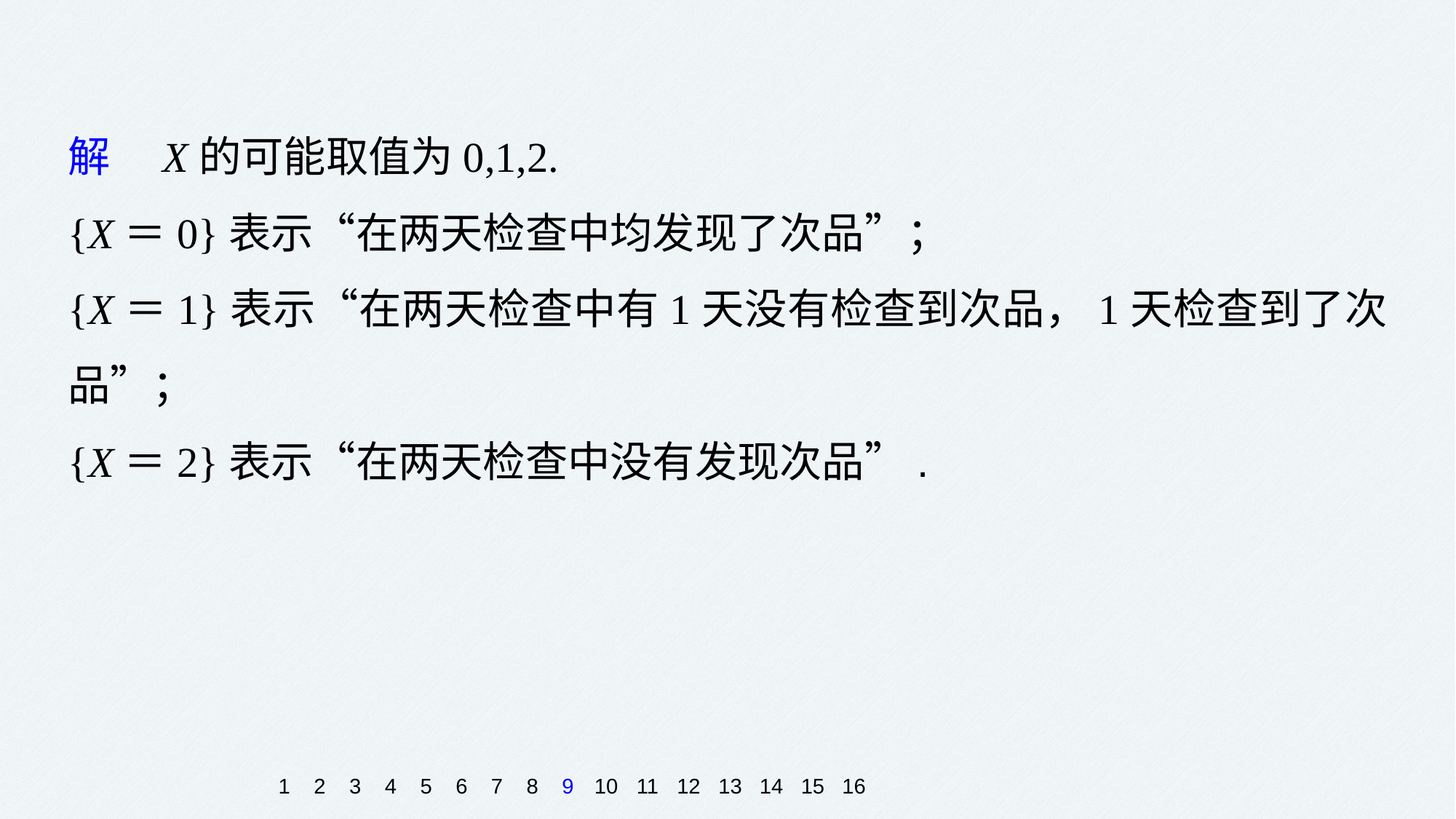

解　X的可能取值为0,1,2.
{X＝0}表示“在两天检查中均发现了次品”；
{X＝1}表示“在两天检查中有1天没有检查到次品，1天检查到了次品”；
{X＝2}表示“在两天检查中没有发现次品”.
1
2
3
4
5
6
7
8
9
10
11
12
13
14
15
16